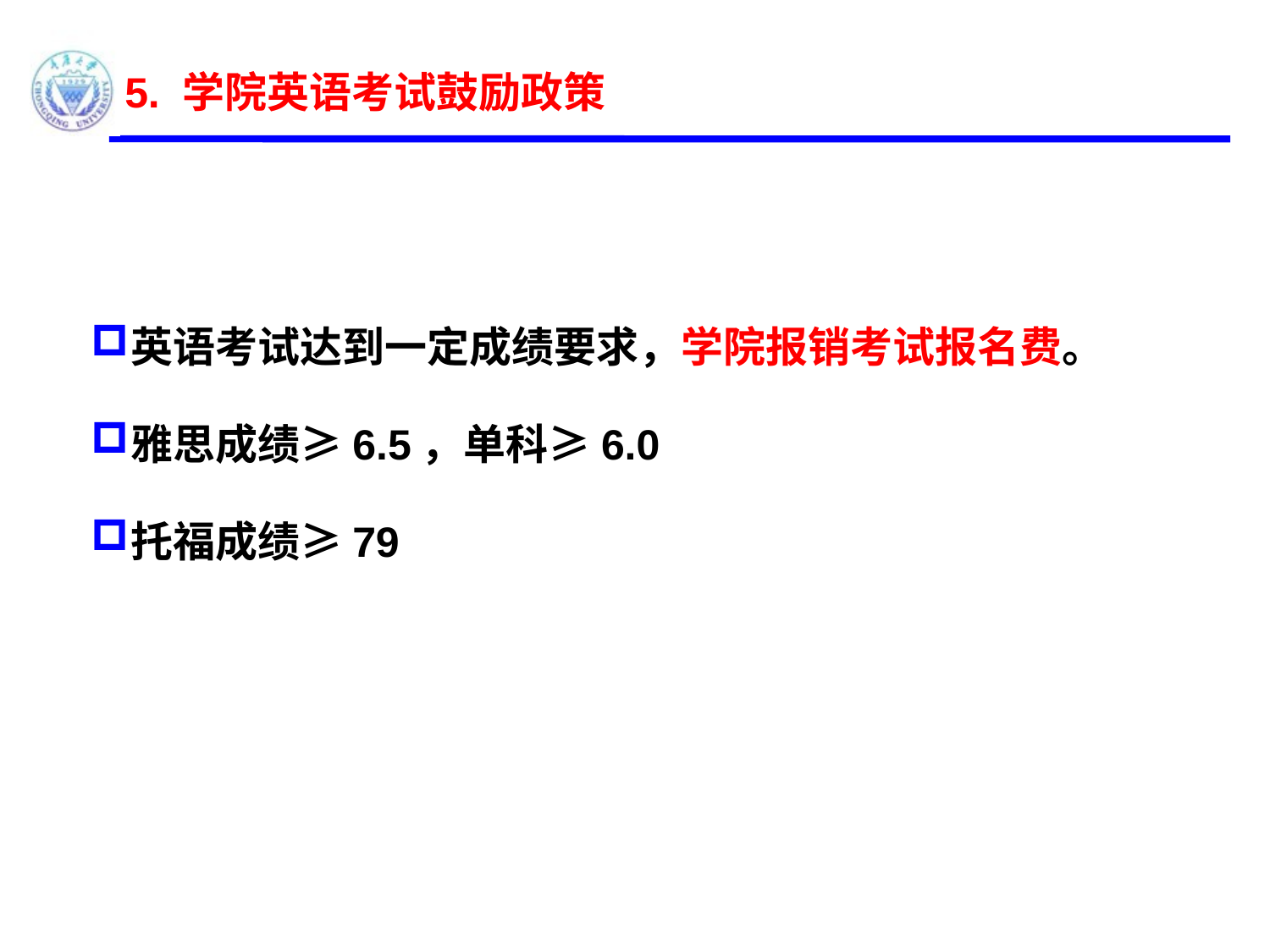

5. 学院英语考试鼓励政策
英语考试达到一定成绩要求，学院报销考试报名费。
雅思成绩≥6.5，单科≥6.0
托福成绩≥79